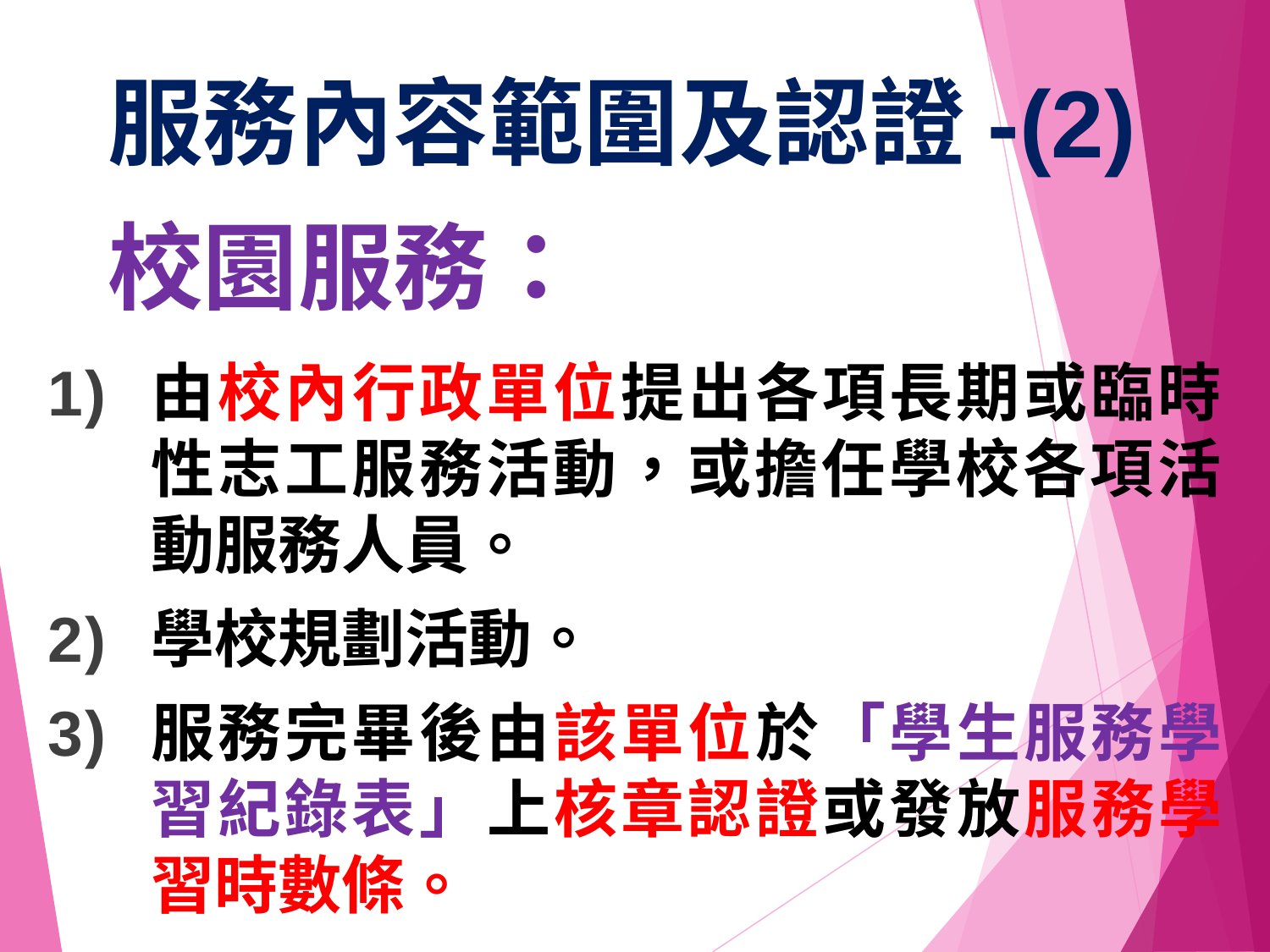

# 服務內容範圍及認證-(2)
校園服務：
由校內行政單位提出各項長期或臨時性志工服務活動，或擔任學校各項活動服務人員。
學校規劃活動。
服務完畢後由該單位於「學生服務學習紀錄表」上核章認證或發放服務學習時數條。